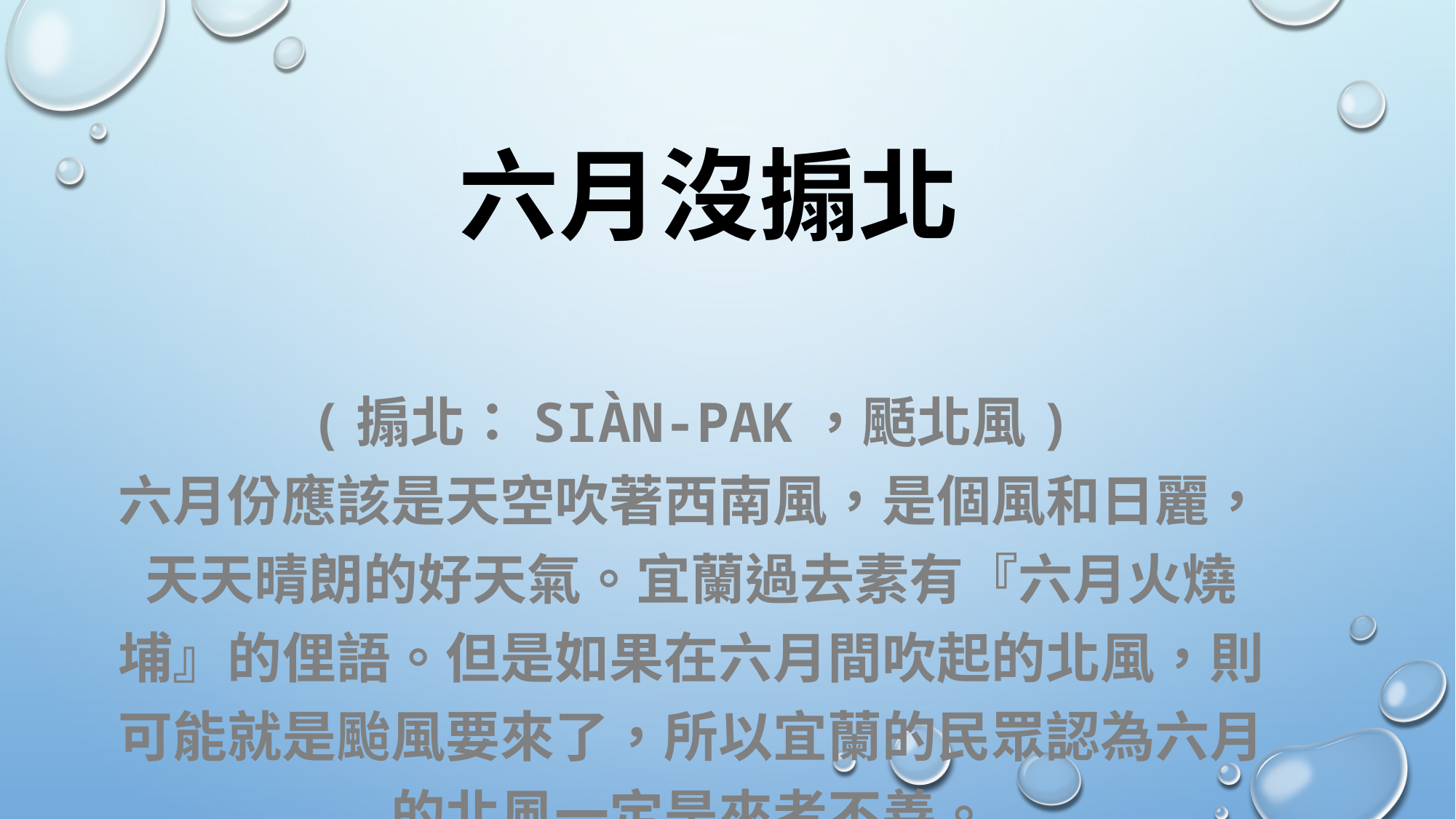

# 六月沒搧北
(搧北：siàn-pak，颳北風)
六月份應該是天空吹著西南風，是個風和日麗，天天晴朗的好天氣。宜蘭過去素有『六月火燒埔』的俚語。但是如果在六月間吹起的北風，則可能就是颱風要來了，所以宜蘭的民眾認為六月的北風一定是來者不善。